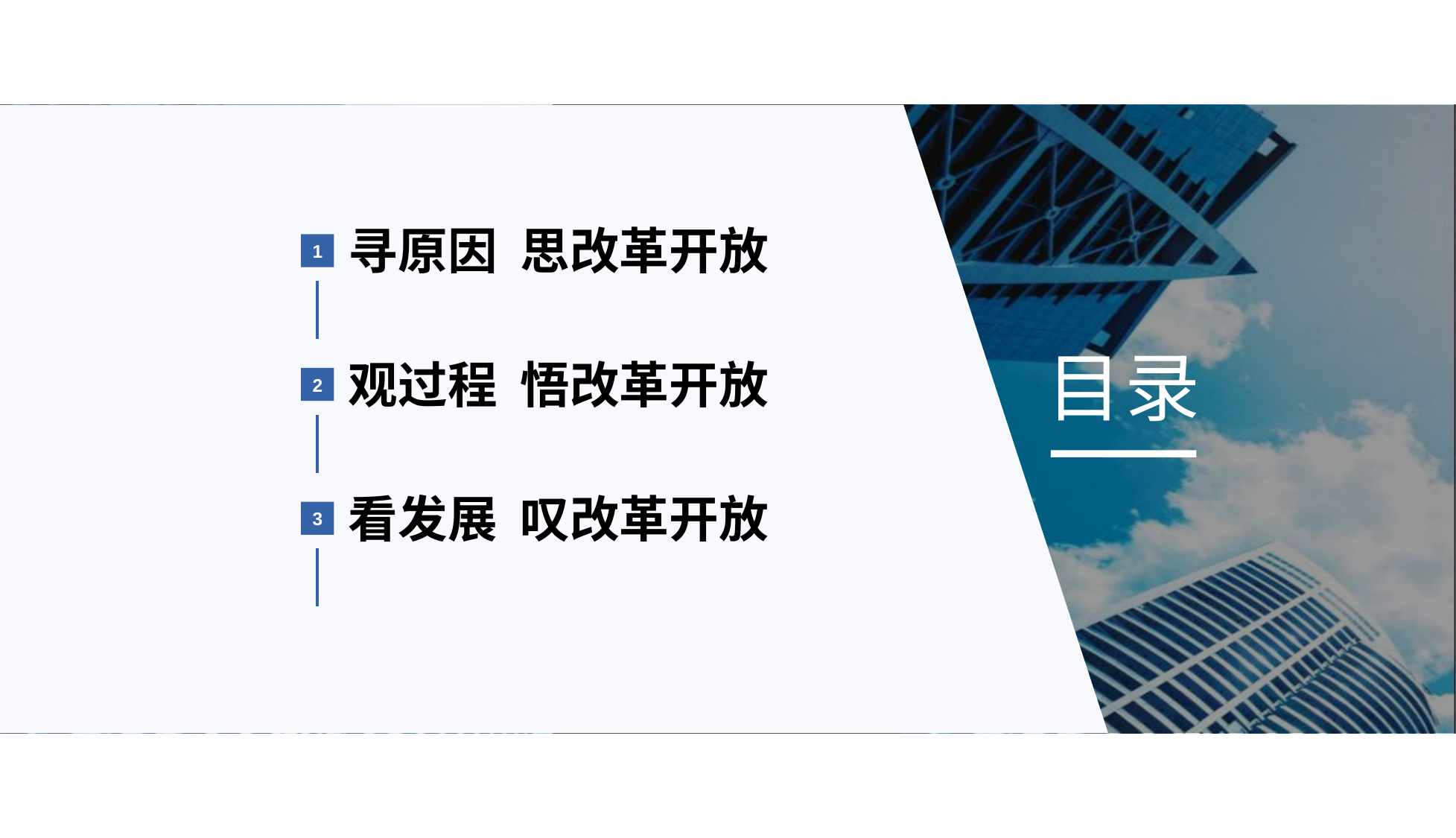

寻原因  思改革开放
1
目录
观过程  悟改革开放
2

看发展  叹改革开放
3